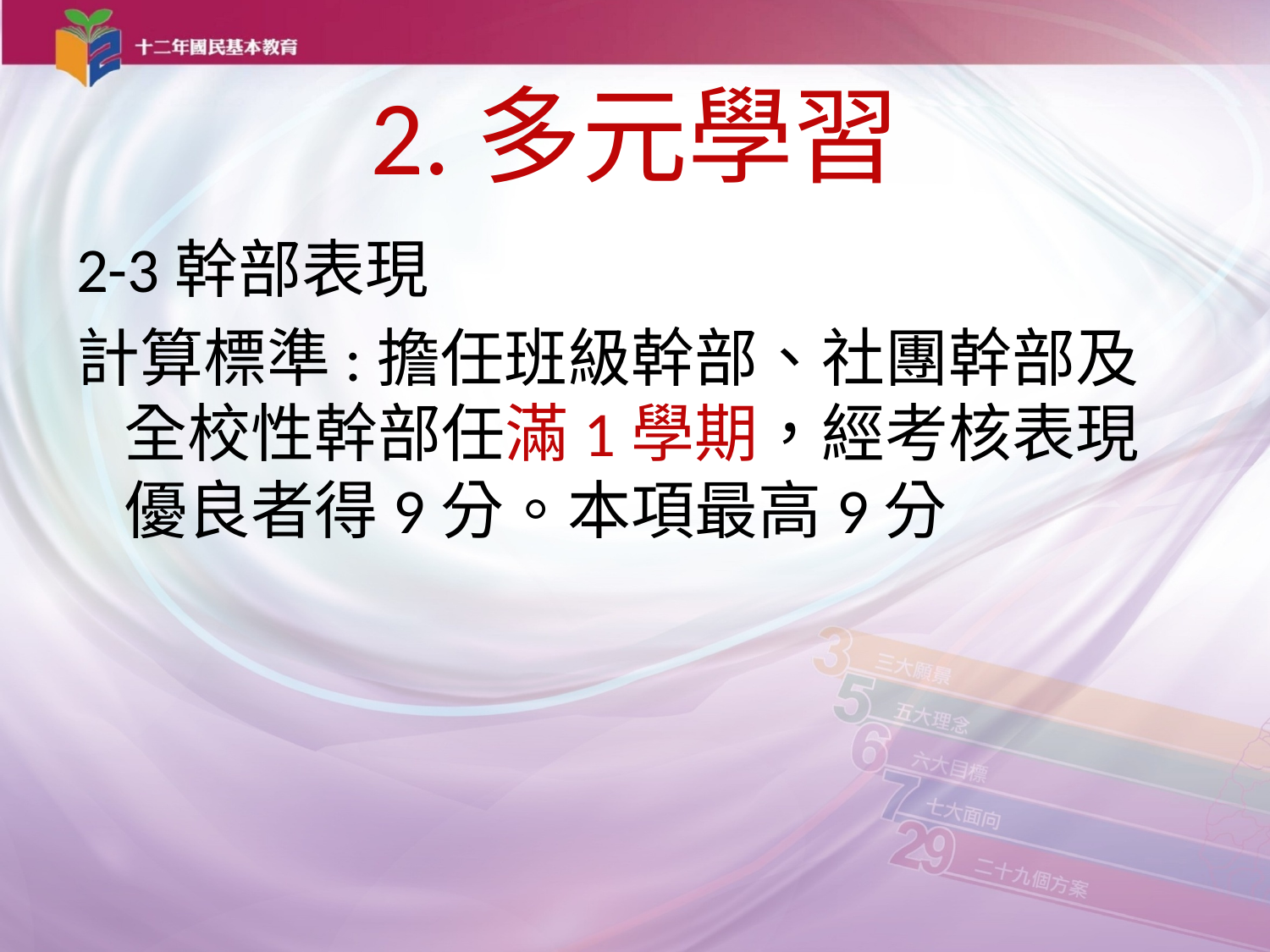

# 2.多元學習
2-3幹部表現
計算標準:擔任班級幹部、社團幹部及全校性幹部任滿1學期，經考核表現優良者得9分。本項最高9分